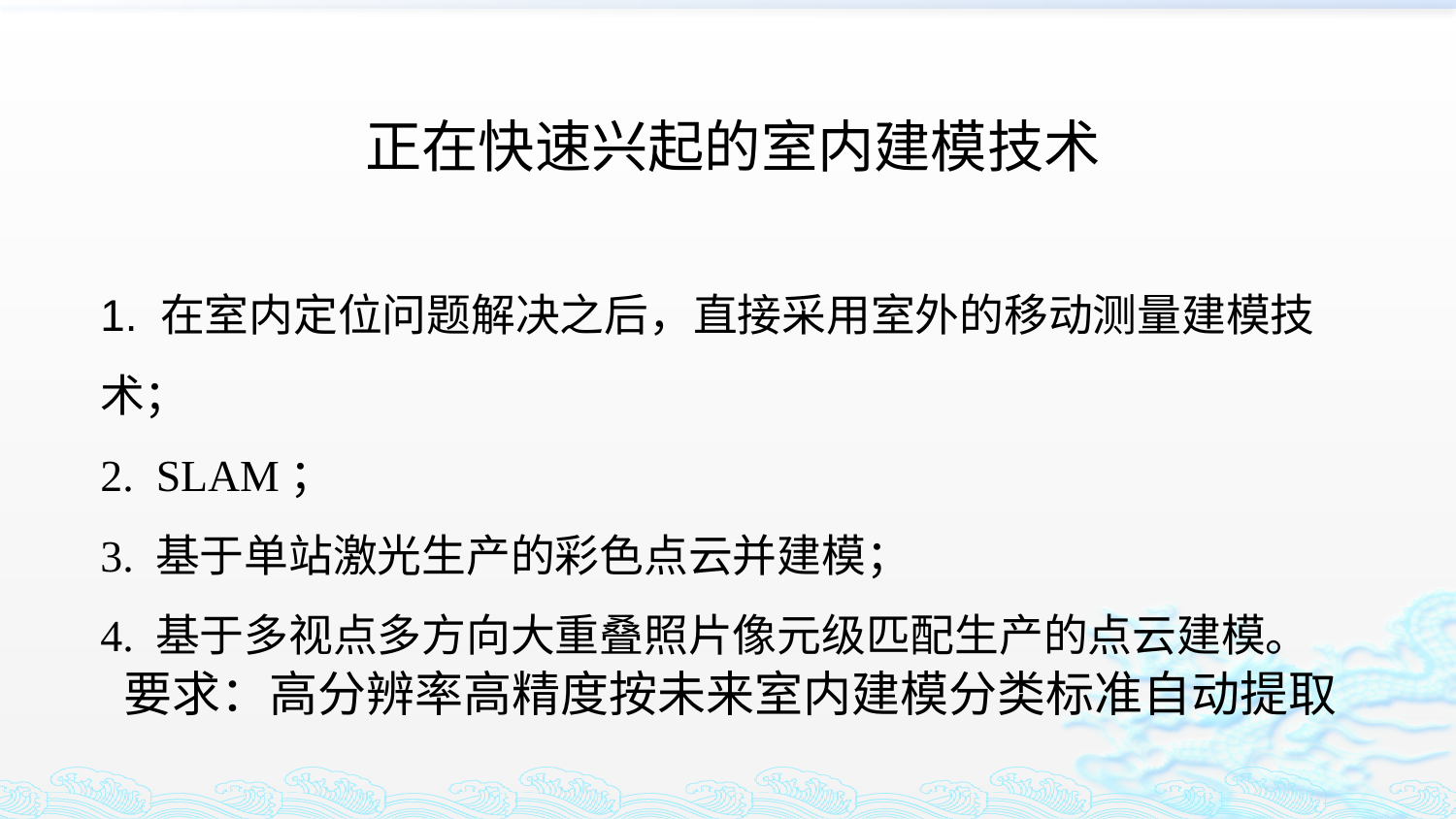

正在快速兴起的室内建模技术
1. 在室内定位问题解决之后，直接采用室外的移动测量建模技术；
2.  SLAM；
3. 基于单站激光生产的彩色点云并建模；
4. 基于多视点多方向大重叠照片像元级匹配生产的点云建模。
要求：高分辨率高精度按未来室内建模分类标准自动提取